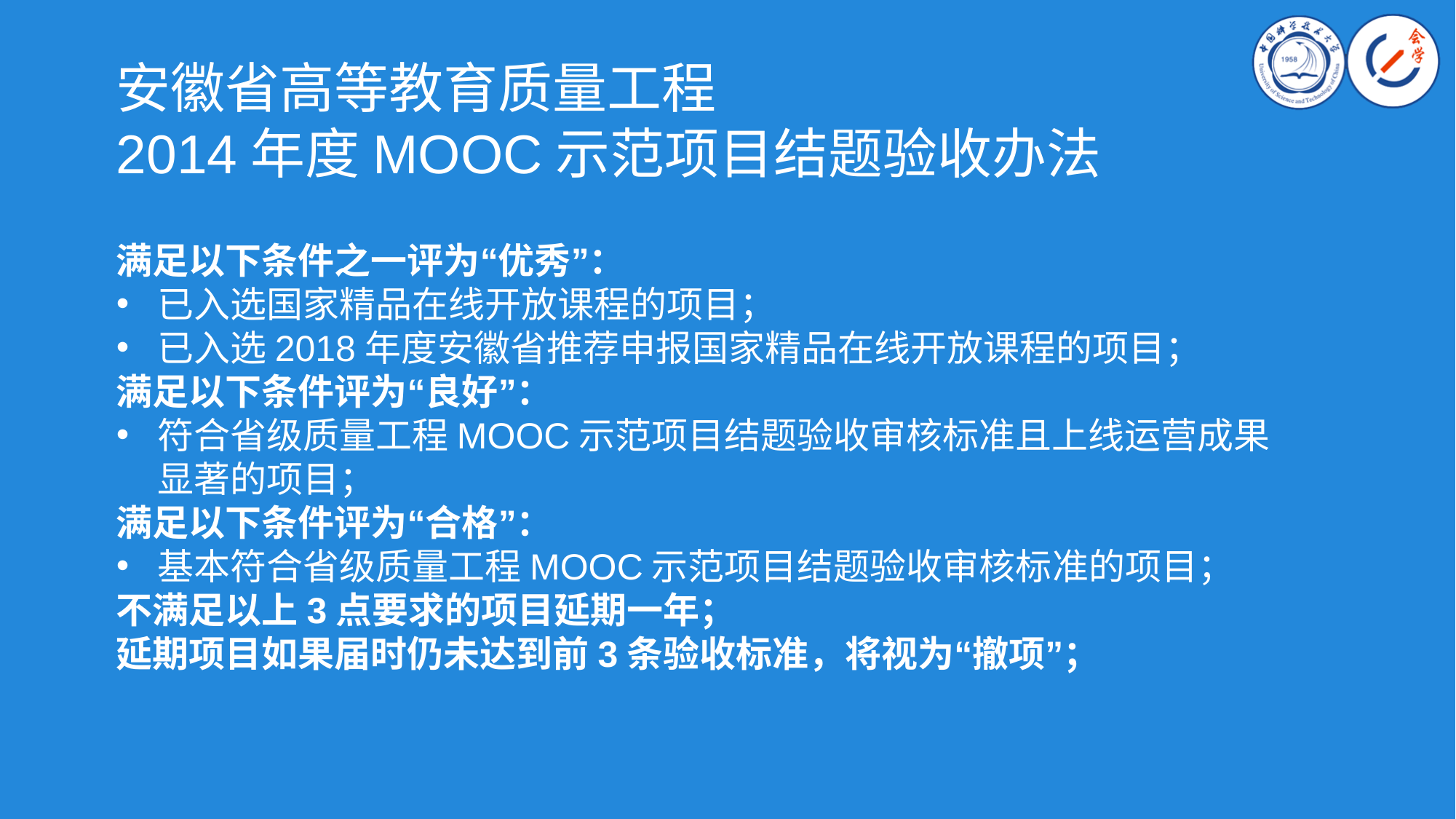

安徽省高等教育质量工程
2014年度MOOC示范项目结题验收办法
满足以下条件之一评为“优秀”：
已入选国家精品在线开放课程的项目；
已入选2018年度安徽省推荐申报国家精品在线开放课程的项目；
满足以下条件评为“良好”：
符合省级质量工程MOOC示范项目结题验收审核标准且上线运营成果显著的项目；
满足以下条件评为“合格”：
基本符合省级质量工程MOOC示范项目结题验收审核标准的项目；
不满足以上3点要求的项目延期一年；
延期项目如果届时仍未达到前3条验收标准，将视为“撤项”；